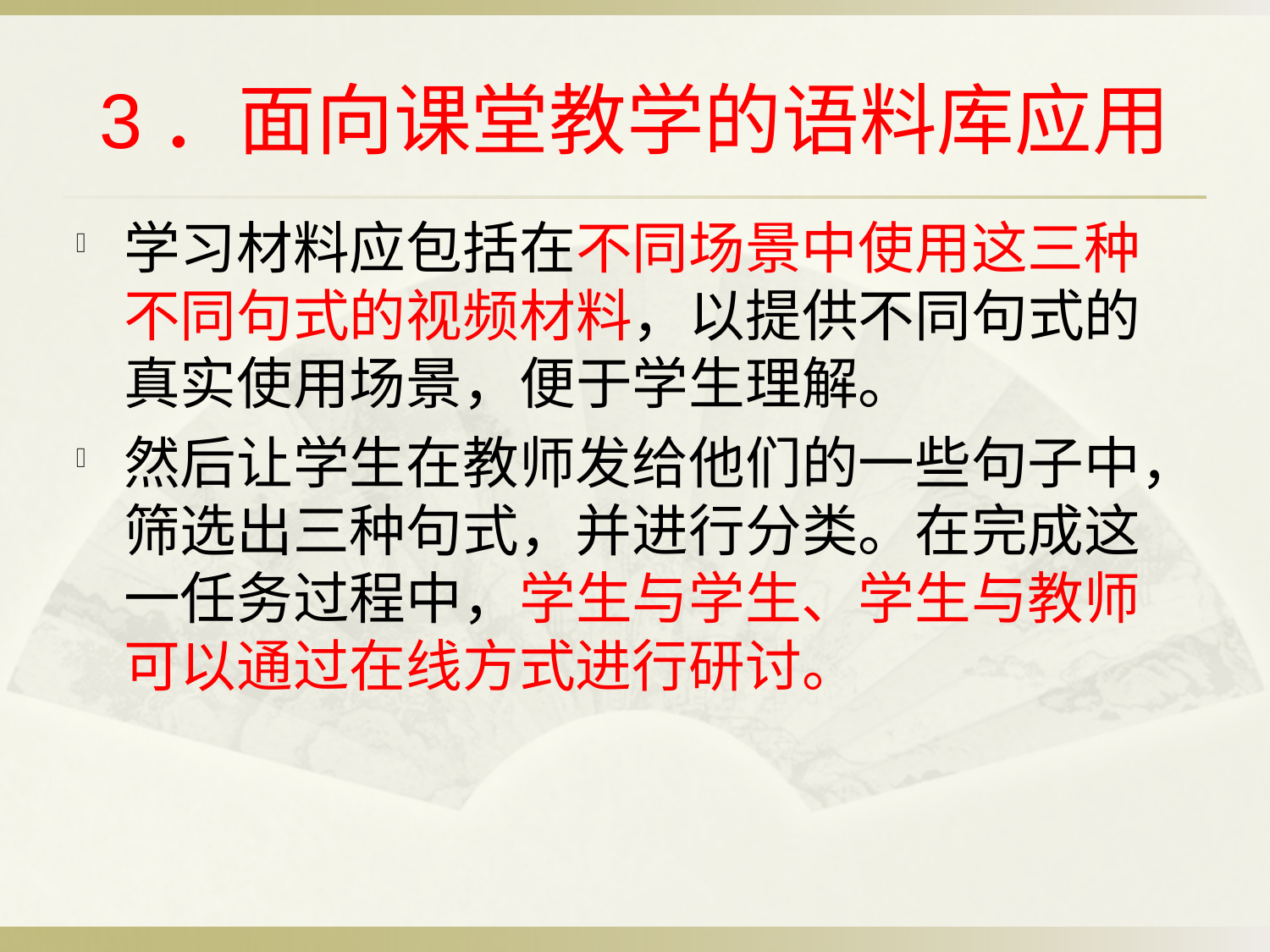

# 3．面向课堂教学的语料库应用
学习材料应包括在不同场景中使用这三种不同句式的视频材料，以提供不同句式的真实使用场景，便于学生理解。
然后让学生在教师发给他们的一些句子中，筛选出三种句式，并进行分类。在完成这一任务过程中，学生与学生、学生与教师可以通过在线方式进行研讨。